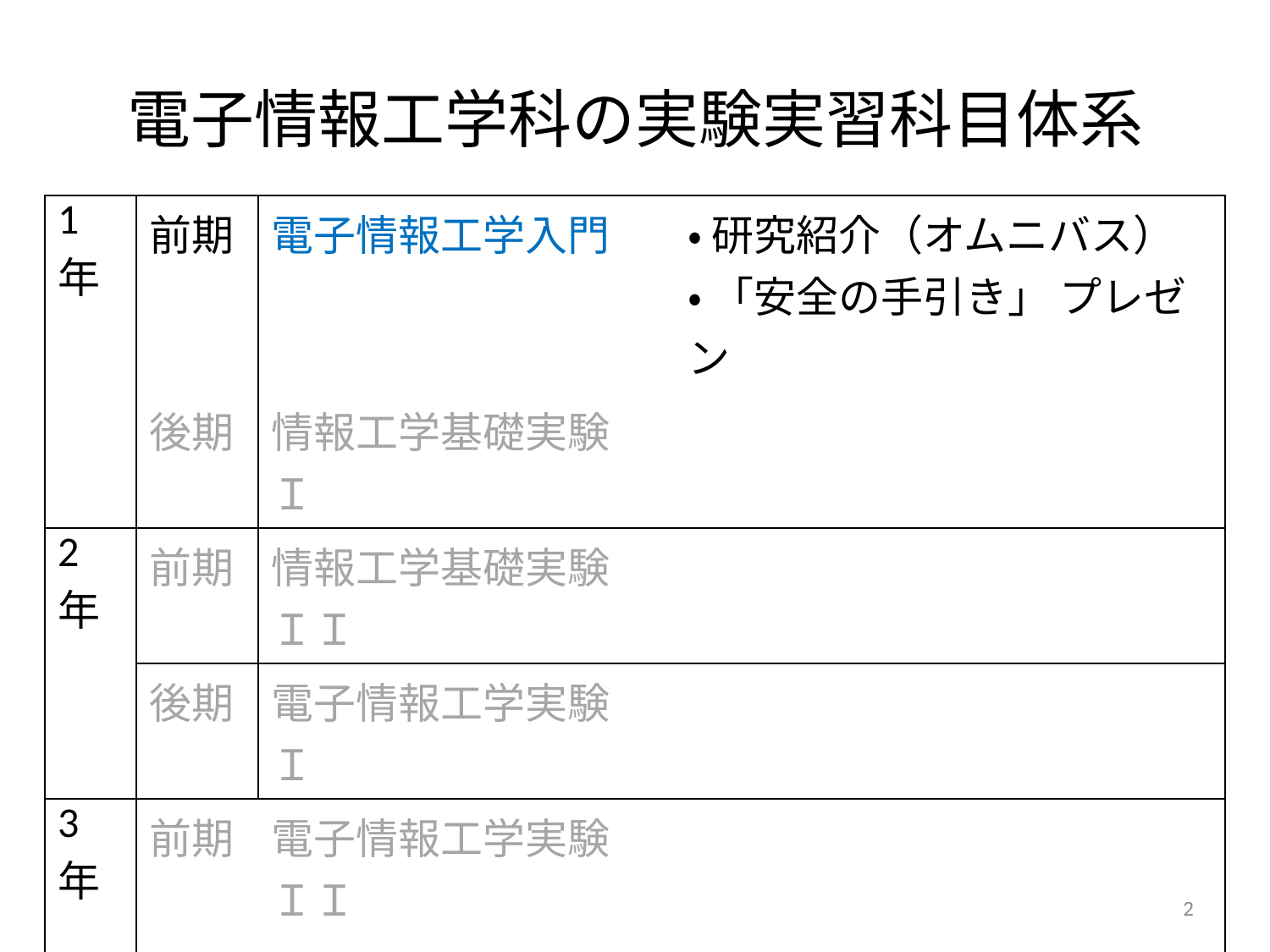

# 電子情報工学科の実験実習科目体系
| 1年 | 前期 | 電子情報工学入門 | ・ 研究紹介（オムニバス） ・ 「安全の手引き」 プレゼン |
| --- | --- | --- | --- |
|  | 後期 | 情報工学基礎実験　Ｉ |  |
| 2年 | 前期 | 情報工学基礎実験　ＩＩ |  |
|  | 後期 | 電子情報工学実験　Ｉ |  |
| 3年 | 前期 | 電子情報工学実験　ＩＩ |  |
|  |  | 電子情報セミナー　Ｉ | ・ 日本語の読解力、表現力、 　発表能力の訓練 |
|  | 後期 | 電子情報セミナー　ＩＩ | ・ 各分野のグループ実習、 　プレゼン |
| 4年 |  | 卒業研究 |  |
2